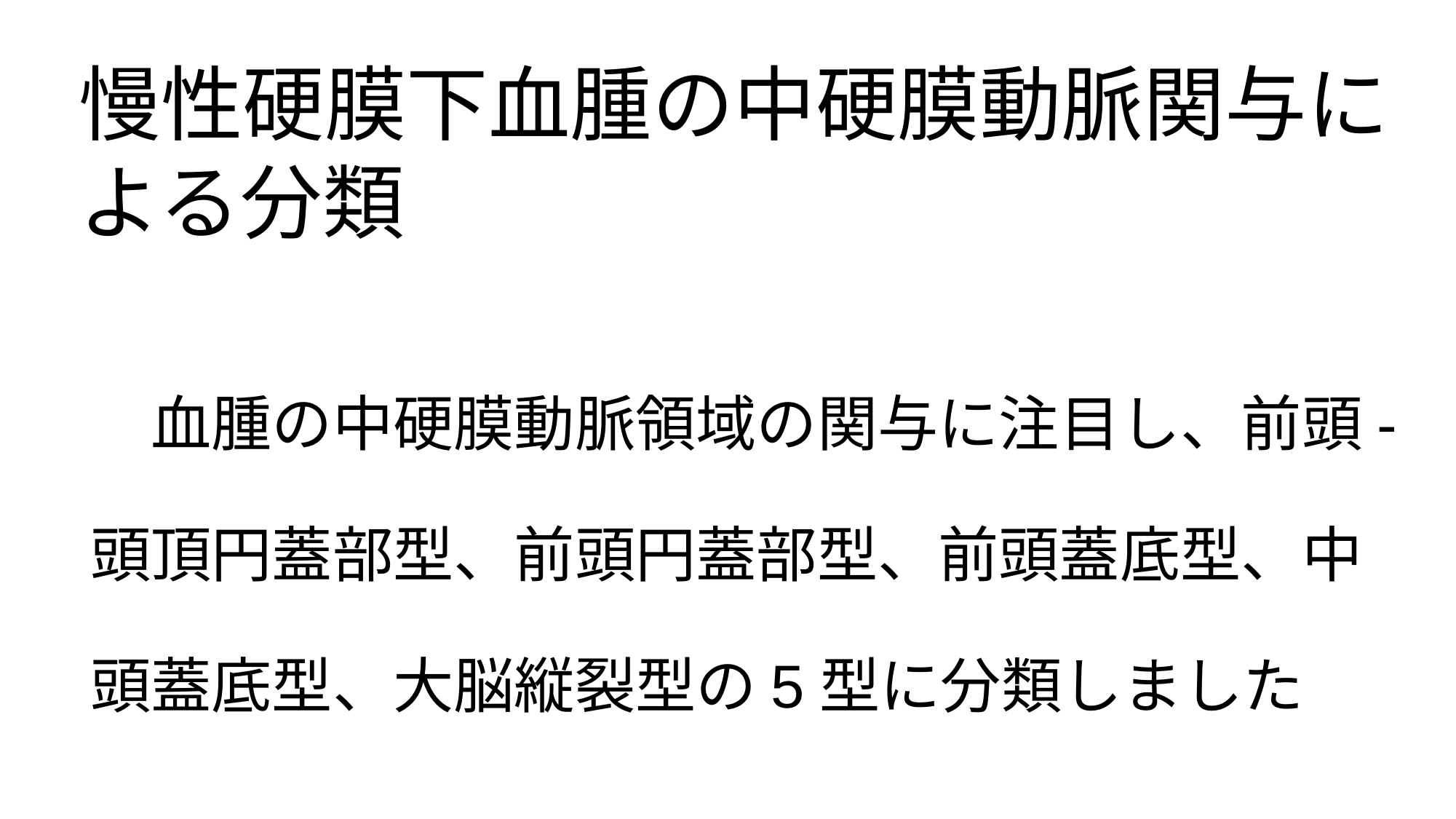

慢性硬膜下血腫の中硬膜動脈関与による分類
　血腫の中硬膜動脈領域の関与に注目し、前頭-頭頂円蓋部型、前頭円蓋部型、前頭蓋底型、中頭蓋底型、大脳縦裂型の5型に分類しました